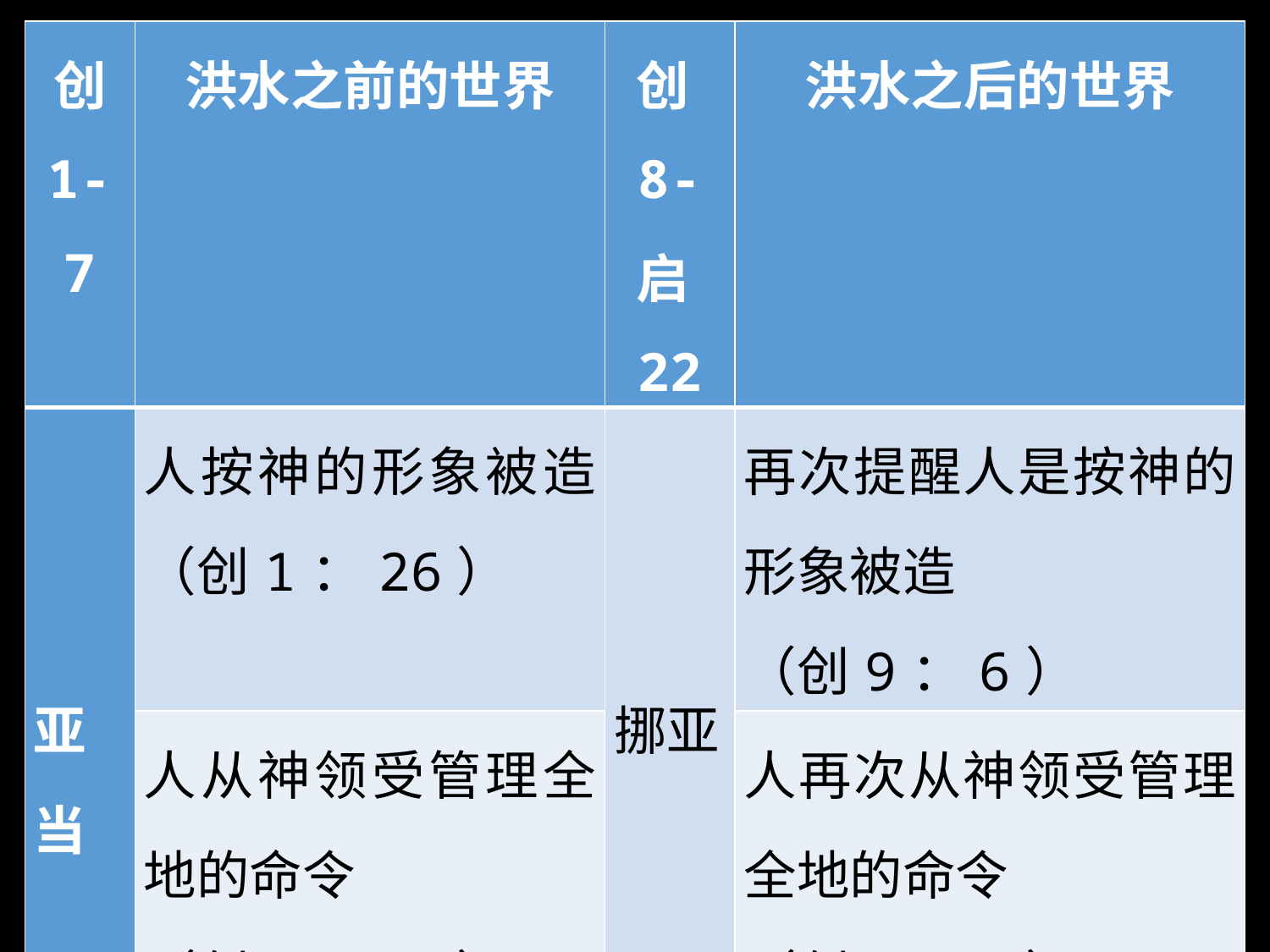

| 创 1-7 | 洪水之前的世界 | 创8- 启22 | 洪水之后的世界 |
| --- | --- | --- | --- |
| 亚当 | 人按神的形象被造（创1：26） | 挪亚 | 再次提醒人是按神的形象被造 （创9：6） |
|  | 人从神领受管理全地的命令 （创1：28） |  | 人再次从神领受管理全地的命令 （创9：2） |